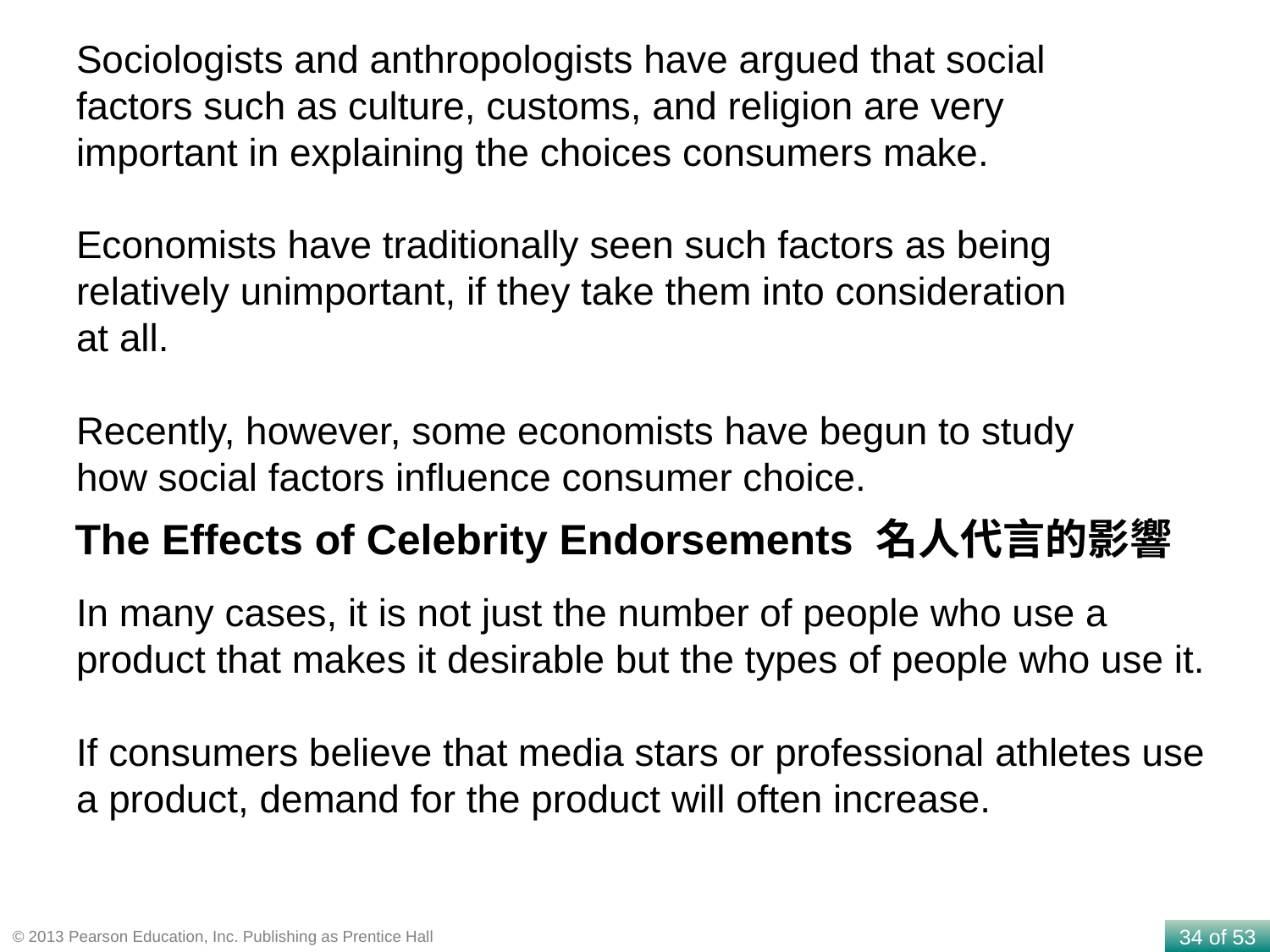

Sociologists and anthropologists have argued that social factors such as culture, customs, and religion are very important in explaining the choices consumers make.

Economists have traditionally seen such factors as being relatively unimportant, if they take them into consideration at all.

Recently, however, some economists have begun to study how social factors influence consumer choice.
The Effects of Celebrity Endorsements 名人代言的影響
In many cases, it is not just the number of people who use a product that makes it desirable but the types of people who use it.

If consumers believe that media stars or professional athletes use a product, demand for the product will often increase.